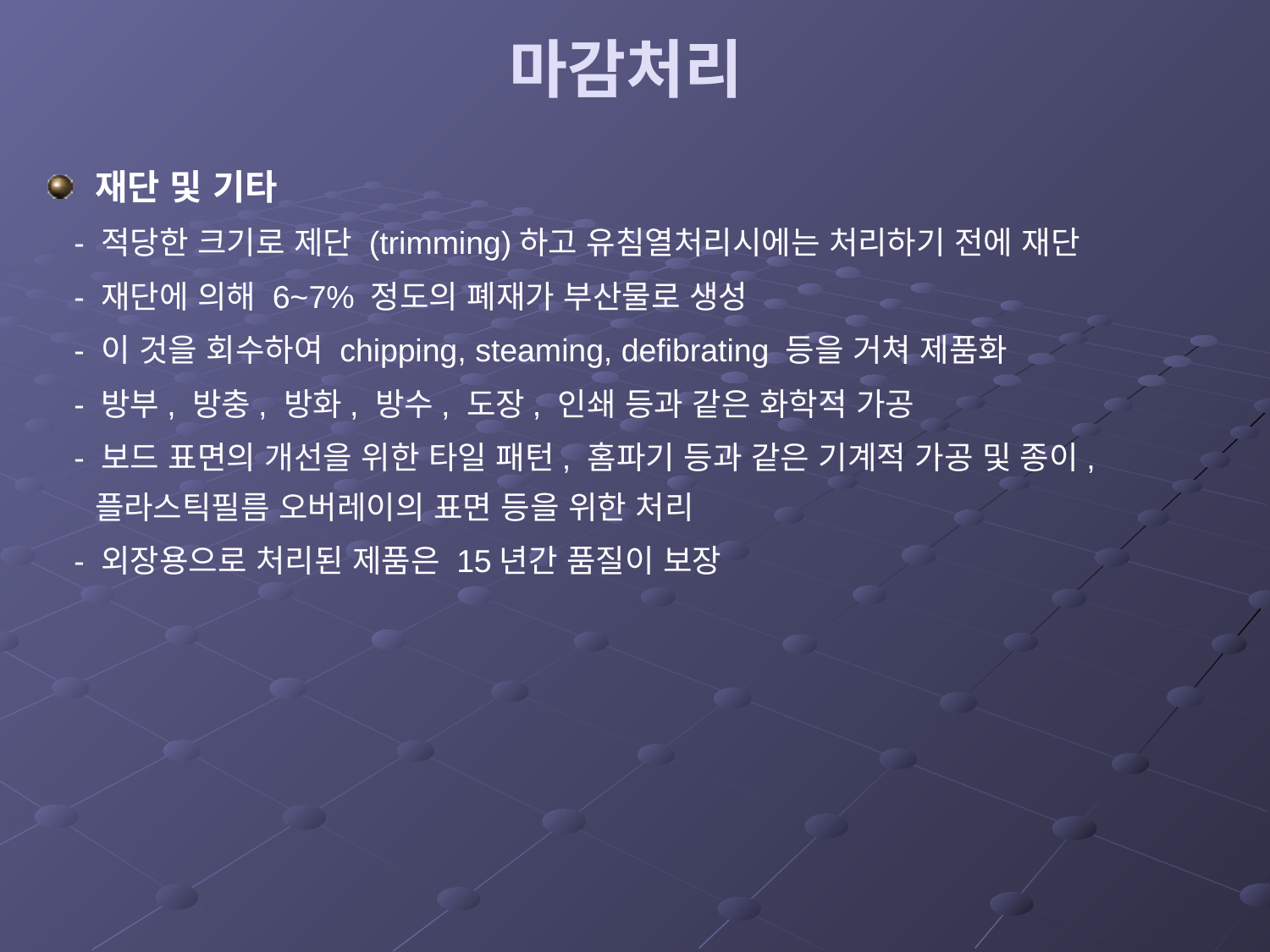

# 마감처리

재단 및 기타
   - 적당한 크기로 제단 (trimming)하고 유침열처리시에는 처리하기 전에 재단
   - 재단에 의해 6~7% 정도의 폐재가 부산물로 생성
   - 이 것을 회수하여 chipping, steaming, defibrating 등을 거쳐 제품화
   - 방부, 방충, 방화, 방수, 도장, 인쇄 등과 같은 화학적 가공
   - 보드 표면의 개선을 위한 타일 패턴, 홈파기 등과 같은 기계적 가공 및 종이, 플라스틱필름 오버레이의 표면 등을 위한 처리
   - 외장용으로 처리된 제품은 15년간 품질이 보장